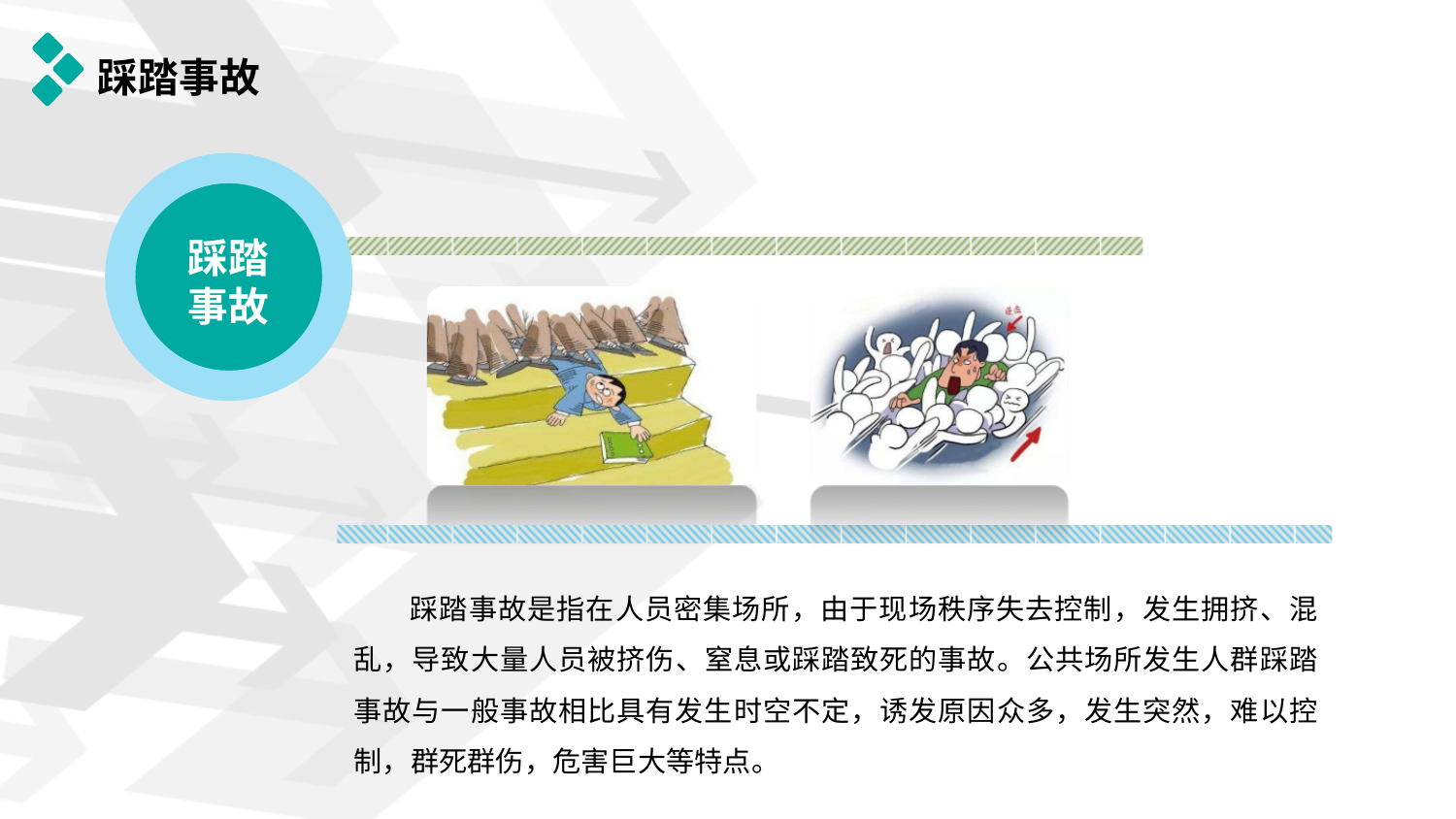

# 踩踏事故

踩踏
事故

踩踏事故是指在人员密集场所，由于现场秩序失去控制，发生拥挤、混 乱，导致大量人员被挤伤、窒息或踩踏致死的事故。公共场所发生人群踩踏 事故与一般事故相比具有发生时空不定，诱发原因众多，发生突然，难以控 制，群死群伤，危害巨大等特点。